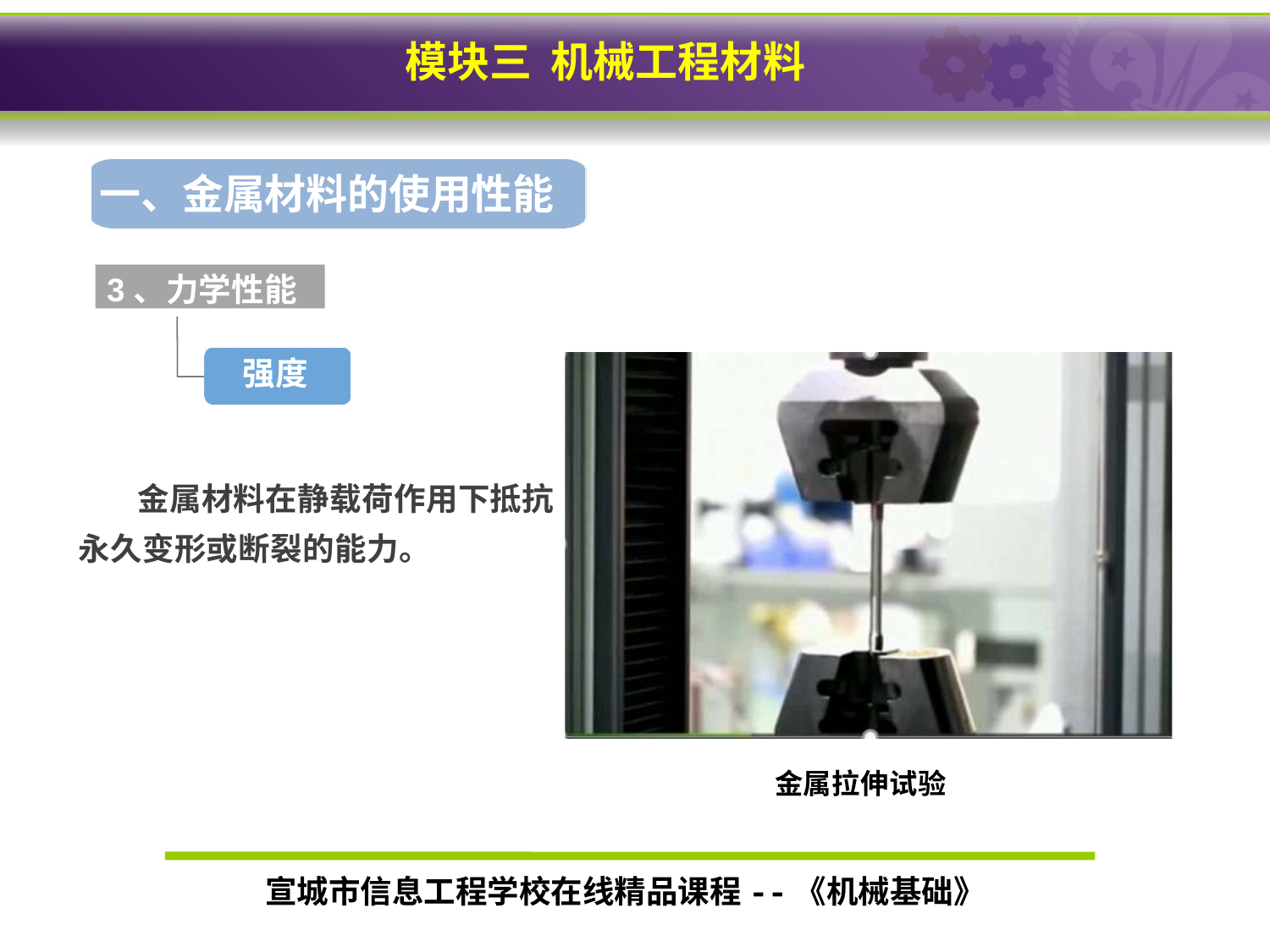

一、金属材料的使用性能
3、力学性能

强度

金属材料在静载荷作用下抵抗永久变形或断裂的能力。
金属拉伸试验